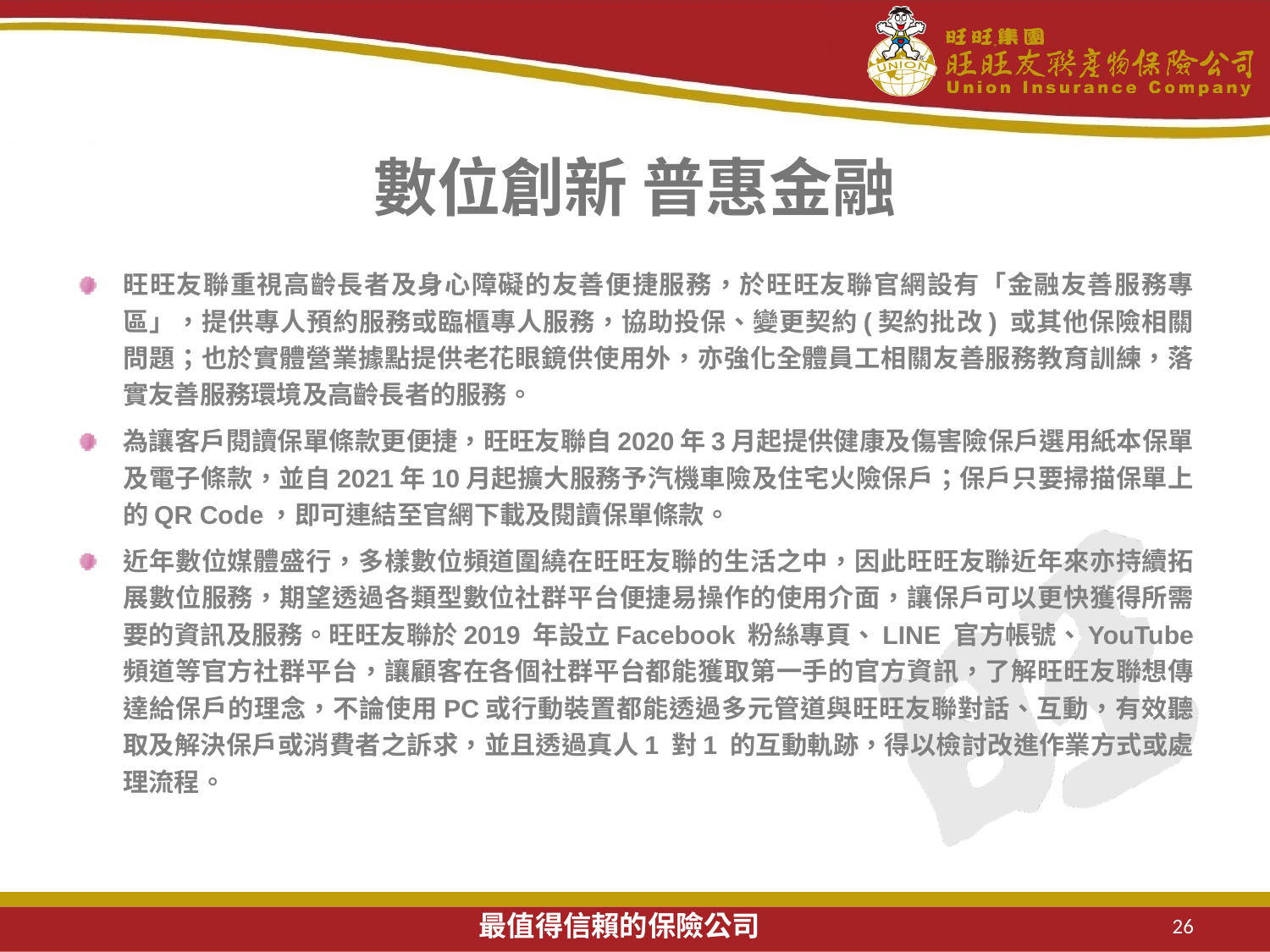

# 數位創新 普惠金融
旺旺友聯重視高齡長者及身心障礙的友善便捷服務，於旺旺友聯官網設有「金融友善服務專區」，提供專人預約服務或臨櫃專人服務，協助投保、變更契約(契約批改) 或其他保險相關問題；也於實體營業據點提供老花眼鏡供使用外，亦強化全體員工相關友善服務教育訓練，落實友善服務環境及高齡長者的服務。
為讓客戶閱讀保單條款更便捷，旺旺友聯自2020年3月起提供健康及傷害險保戶選用紙本保單及電子條款，並自2021年10月起擴大服務予汽機車險及住宅火險保戶；保戶只要掃描保單上的QR Code，即可連結至官網下載及閱讀保單條款。
近年數位媒體盛行，多樣數位頻道圍繞在旺旺友聯的生活之中，因此旺旺友聯近年來亦持續拓展數位服務，期望透過各類型數位社群平台便捷易操作的使用介面，讓保戶可以更快獲得所需要的資訊及服務。旺旺友聯於2019 年設立Facebook 粉絲專頁、LINE 官方帳號、YouTube 頻道等官方社群平台，讓顧客在各個社群平台都能獲取第一手的官方資訊，了解旺旺友聯想傳達給保戶的理念，不論使用PC或行動裝置都能透過多元管道與旺旺友聯對話、互動，有效聽取及解決保戶或消費者之訴求，並且透過真人1 對1 的互動軌跡，得以檢討改進作業方式或處理流程。
26